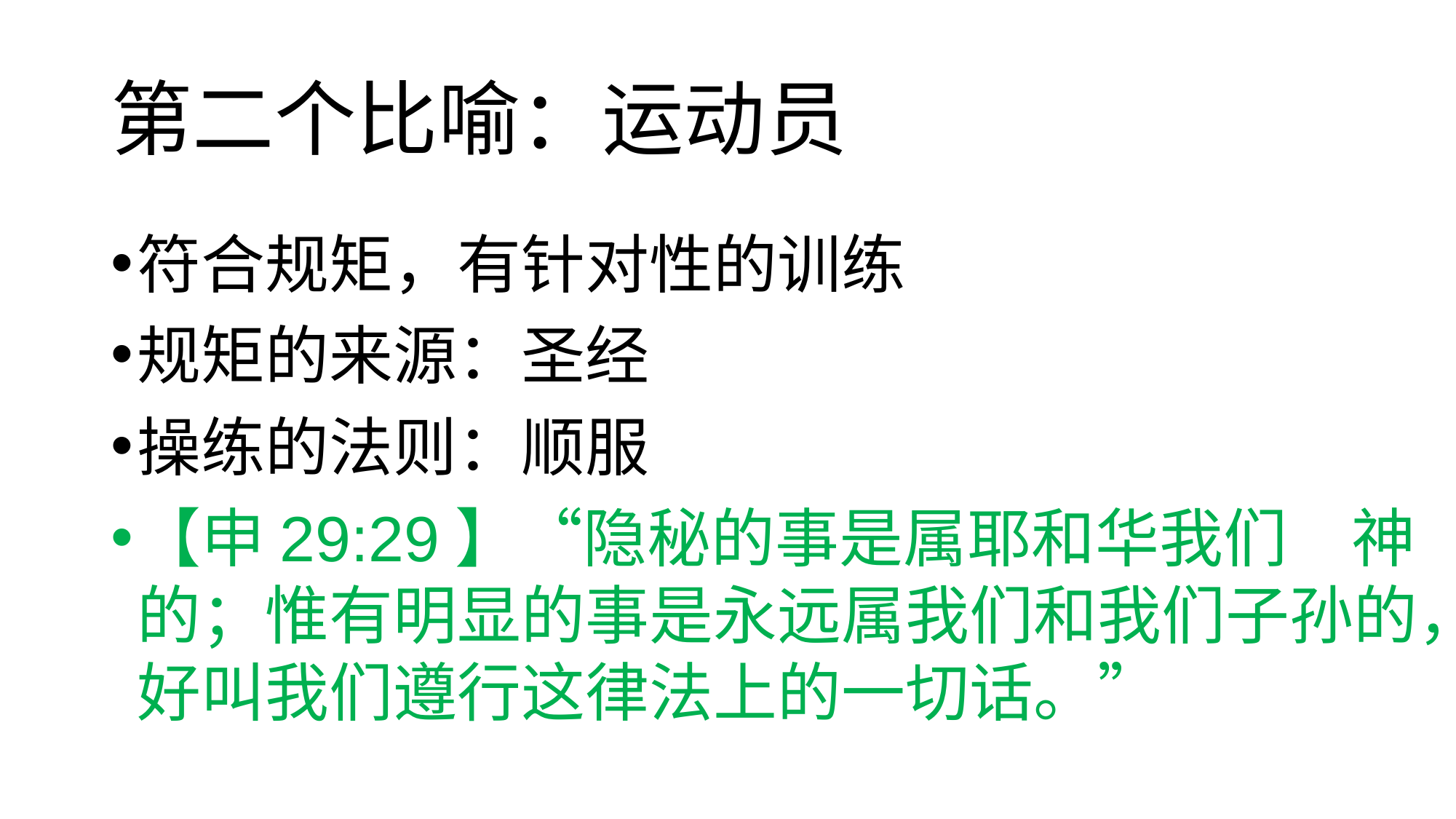

# 第二个比喻：运动员
符合规矩，有针对性的训练
规矩的来源：圣经
操练的法则：顺服
【申29:29】“隐秘的事是属耶和华我们　神的；惟有明显的事是永远属我们和我们子孙的，好叫我们遵行这律法上的一切话。”